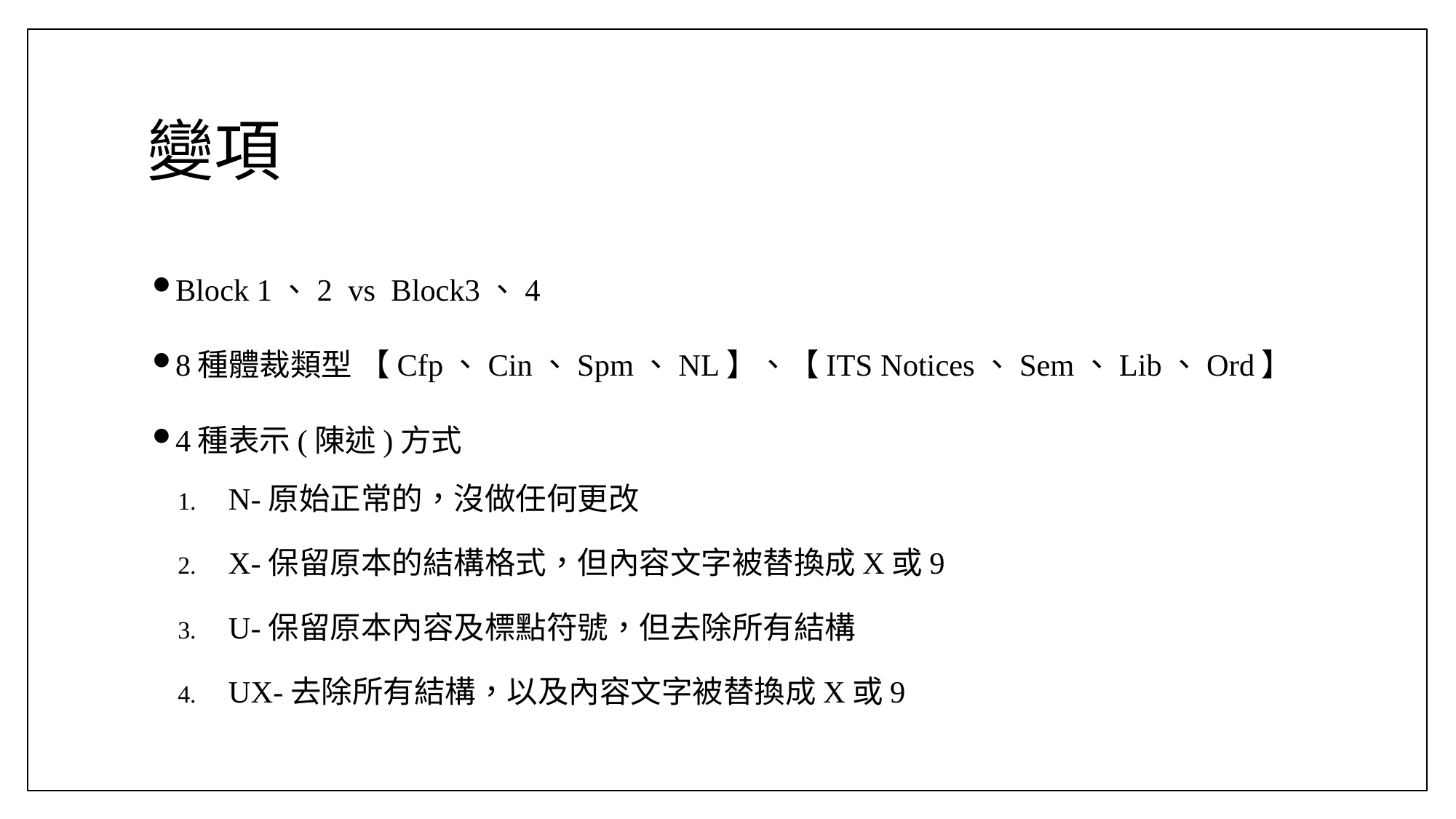

# 變項
Block 1、2  vs  Block3、4
8種體裁類型 【Cfp、Cin、Spm、NL】、【ITS Notices、Sem、Lib、Ord】
4種表示(陳述)方式
N-原始正常的，沒做任何更改
X-保留原本的結構格式，但內容文字被替換成X或9
U-保留原本內容及標點符號，但去除所有結構
UX-去除所有結構，以及內容文字被替換成X或9